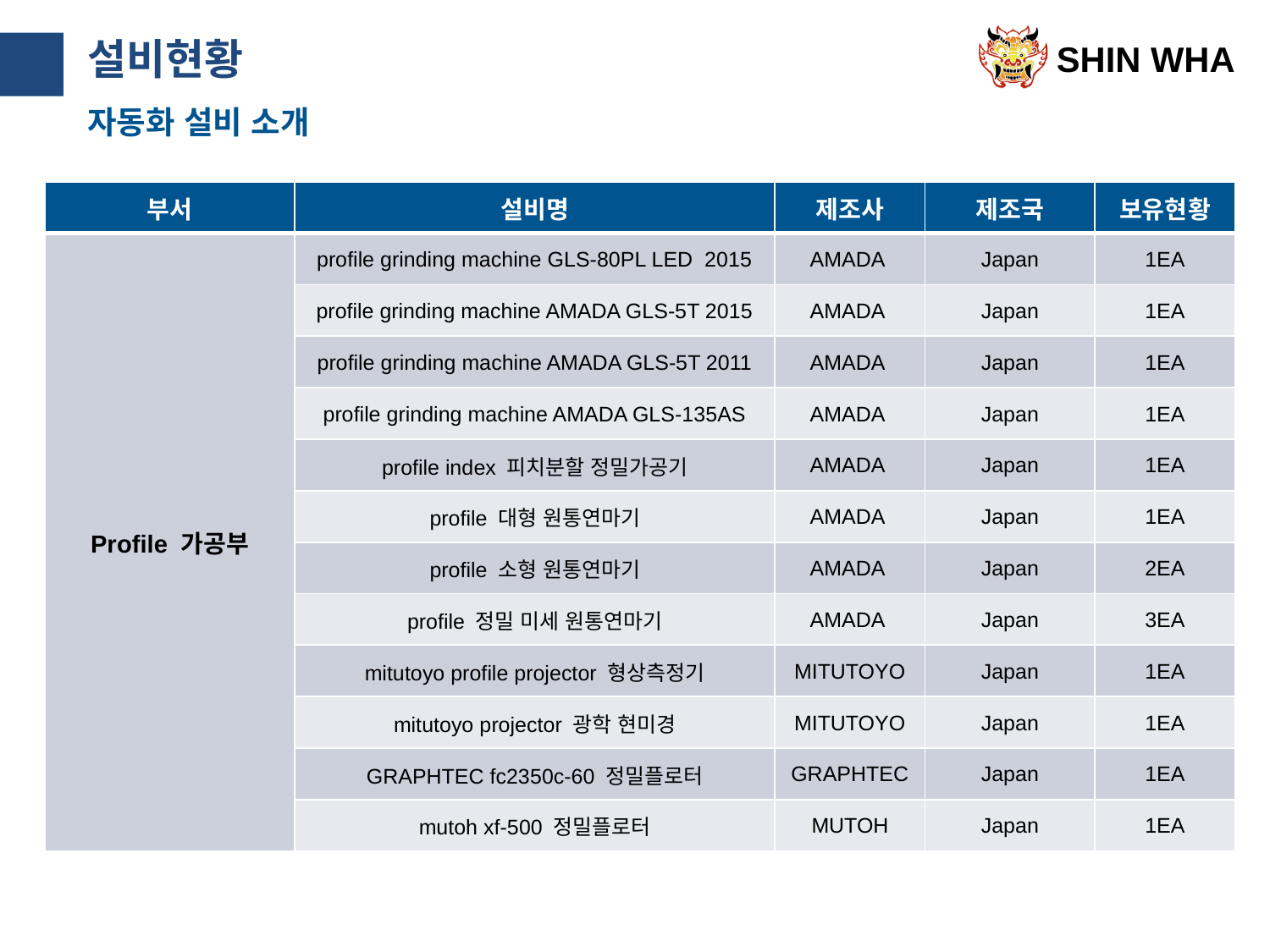

# 설비현황
자동화 설비 소개
| 부서 | 설비명 | 제조사 | 제조국 | 보유현황 |
| --- | --- | --- | --- | --- |
| Profile 가공부 | profile grinding machine GLS-80PL LED 2015 | AMADA | Japan | 1EA |
|  | profile grinding machine AMADA GLS-5T 2015 | AMADA | Japan | 1EA |
|  | profile grinding machine AMADA GLS-5T 2011 | AMADA | Japan | 1EA |
|  | profile grinding machine AMADA GLS-135AS | AMADA | Japan | 1EA |
|  | profile index 피치분할 정밀가공기 | AMADA | Japan | 1EA |
|  | profile 대형 원통연마기 | AMADA | Japan | 1EA |
|  | profile 소형 원통연마기 | AMADA | Japan | 2EA |
|  | profile 정밀 미세 원통연마기 | AMADA | Japan | 3EA |
|  | mitutoyo profile projector 형상측정기 | MITUTOYO | Japan | 1EA |
|  | mitutoyo projector 광학 현미경 | MITUTOYO | Japan | 1EA |
|  | GRAPHTEC fc2350c-60 정밀플로터 | GRAPHTEC | Japan | 1EA |
|  | mutoh xf-500 정밀플로터 | MUTOH | Japan | 1EA |